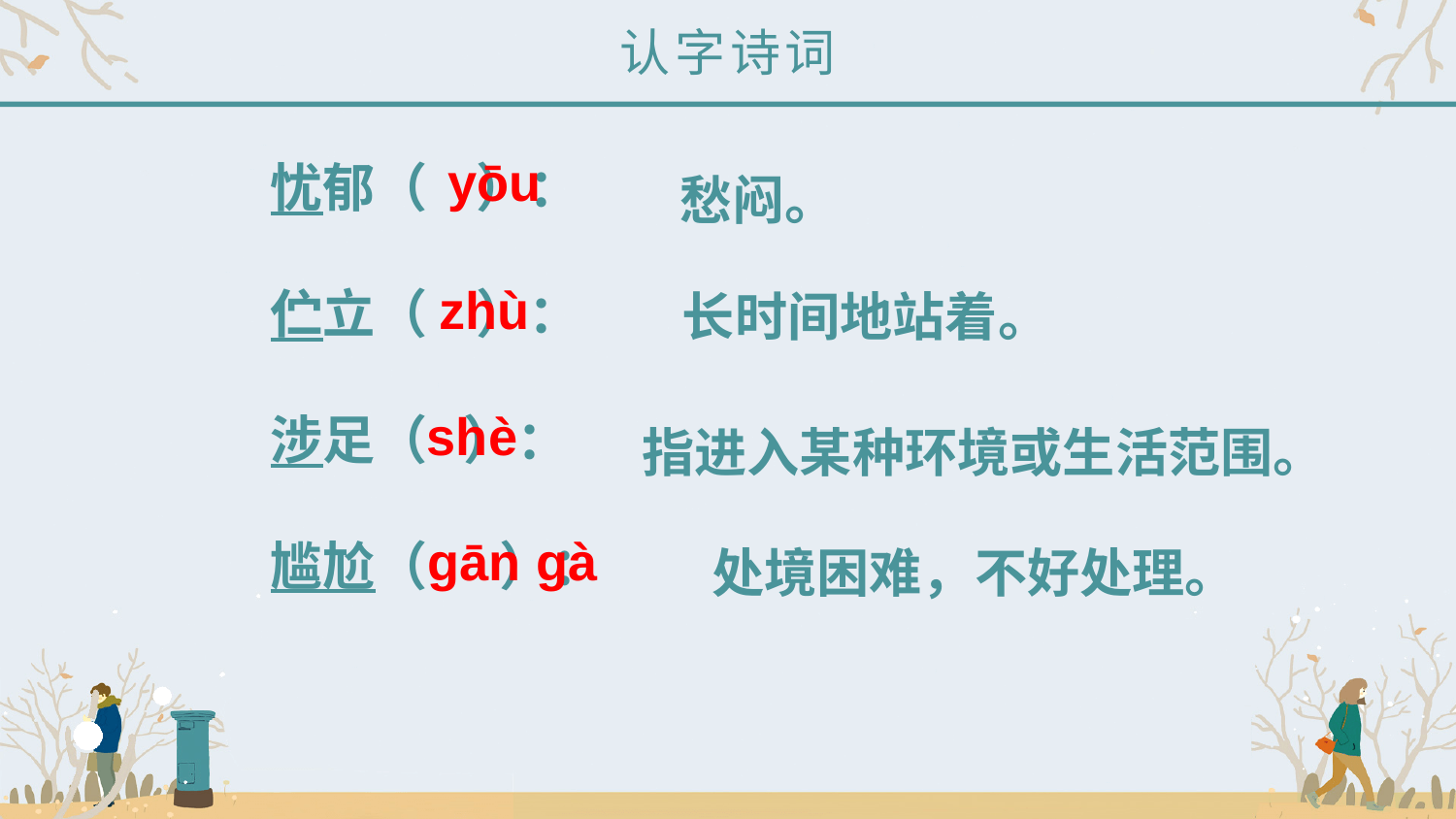

认字诗词

yōu
忧郁（    ）：

伫立（    ）：

涉足（   ）：

尴尬（      ）：
愁闷。
zhù
长时间地站着。
shè
指进入某种环境或生活范围。
gān gà
处境困难，不好处理。